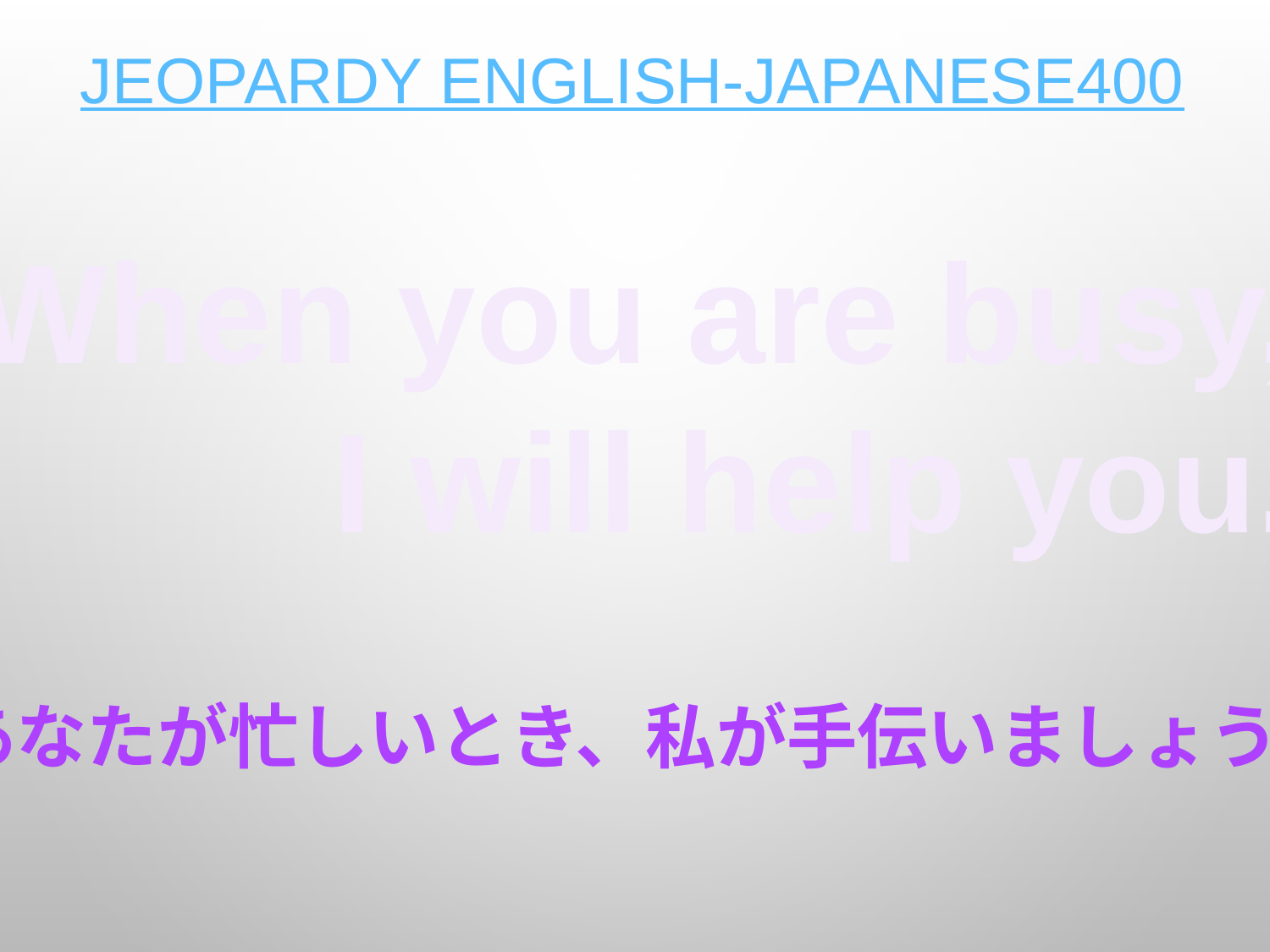

# Jeopardy English-Japanese400
When you are busy,
 I will help you.
あなたが忙しいとき、私が手伝いましょう。